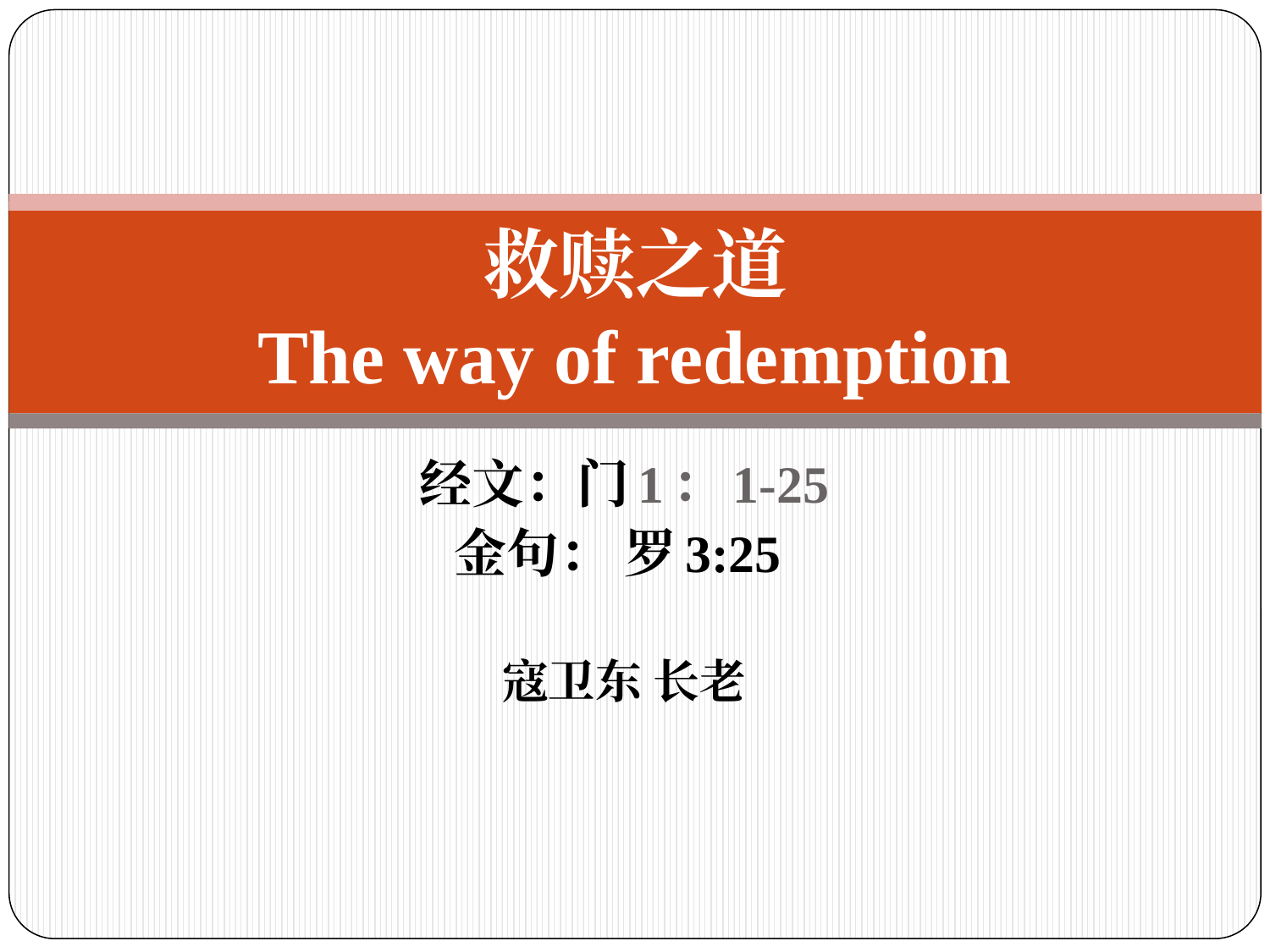

# 救赎之道
The way of redemption
经文：门1：1-25
金句： 罗3:25

寇卫东 长老